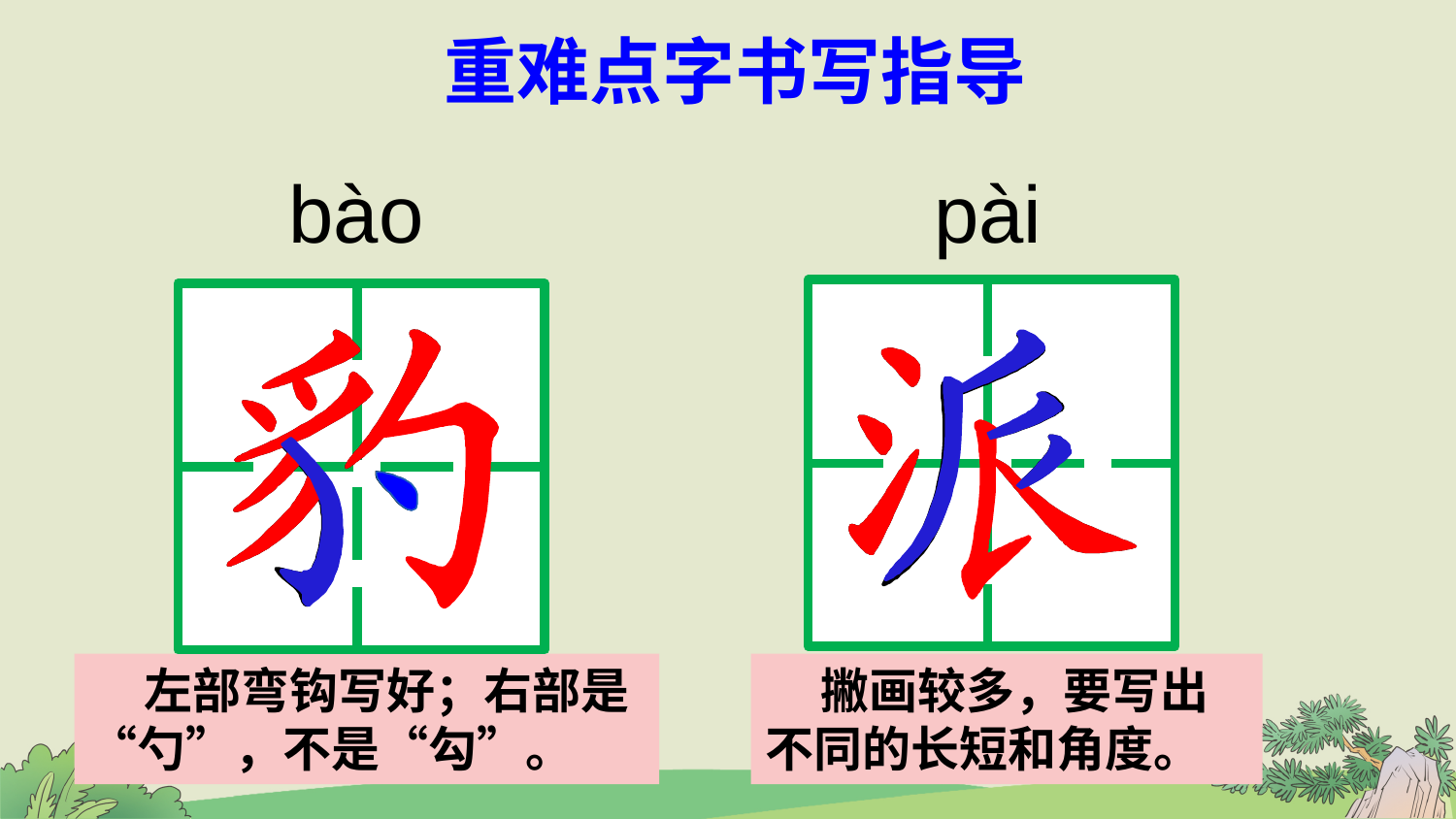

重难点字书写指导
bào
pài

    左部弯钩写好；右部是“勺”，不是“勾”。
    撇画较多，要写出不同的长短和角度。